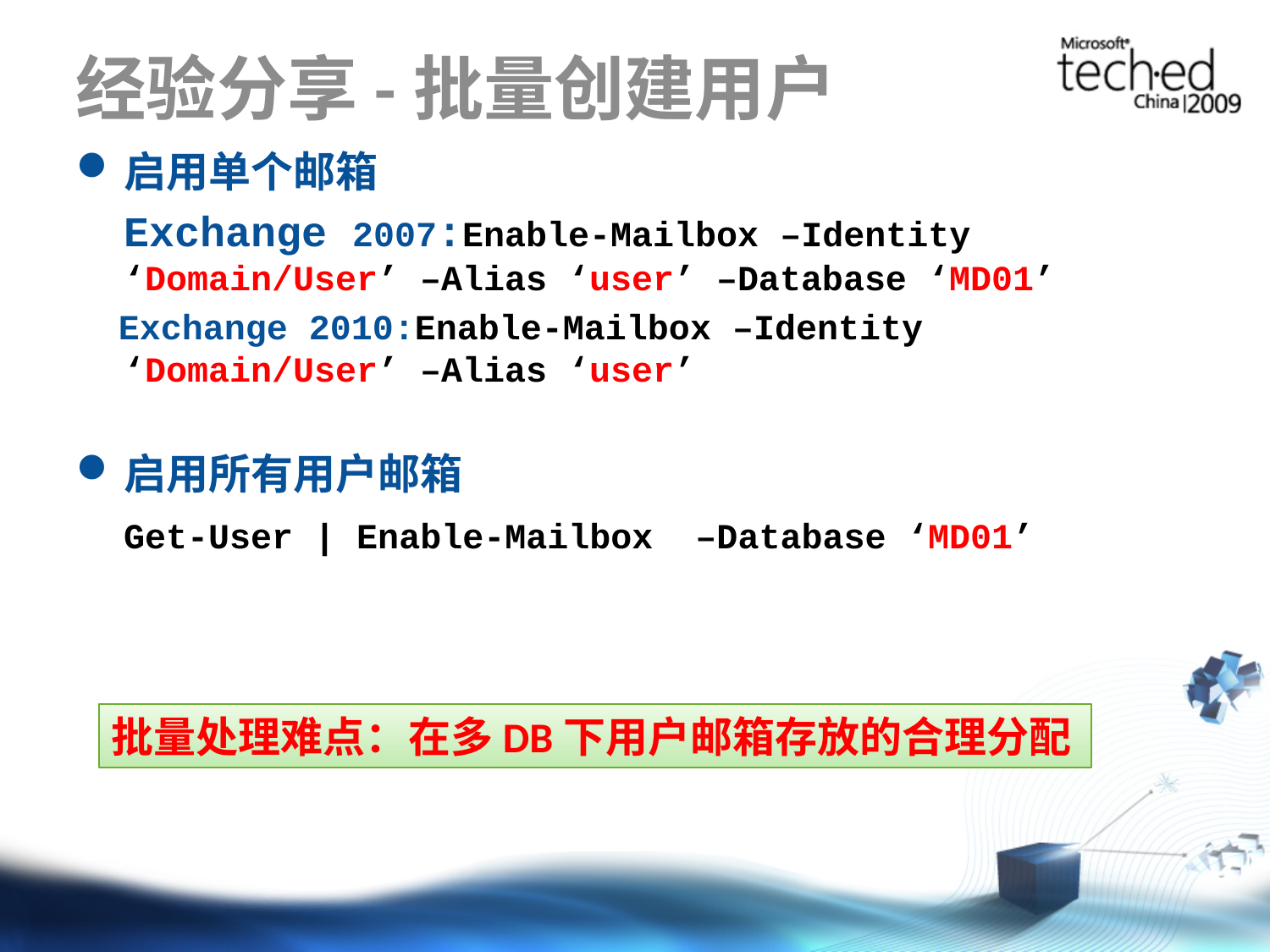

# 经验分享-批量创建用户
启用单个邮箱
	Exchange 2007:Enable-Mailbox –Identity ‘Domain/User’ –Alias ‘user’ –Database ‘MD01’
  Exchange 2010:Enable-Mailbox –Identity ‘Domain/User’ –Alias ‘user’

启用所有用户邮箱
	Get-User | Enable-Mailbox  –Database ‘MD01’

批量处理难点：在多DB下用户邮箱存放的合理分配